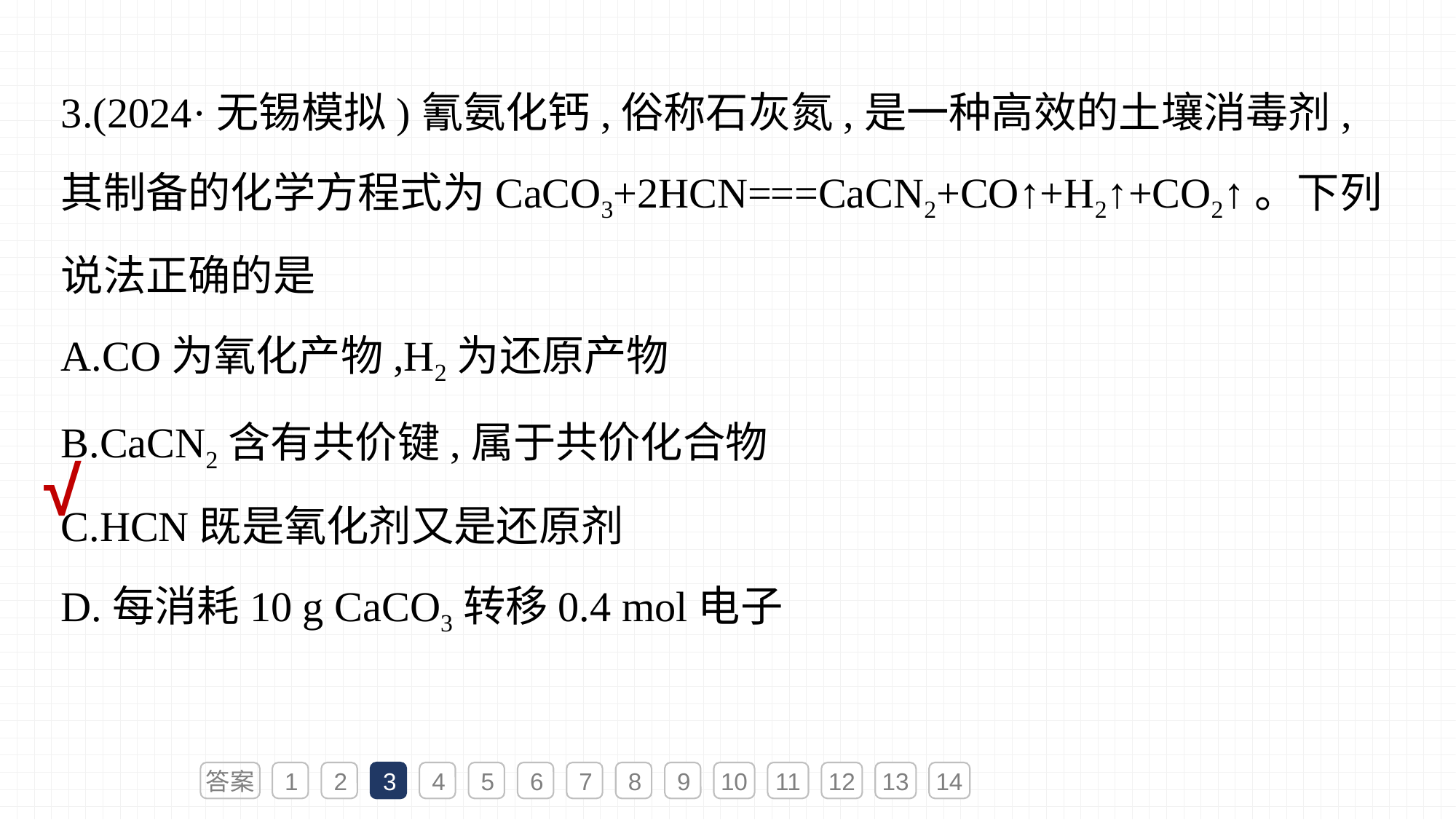

3.(2024·无锡模拟)氰氨化钙,俗称石灰氮,是一种高效的土壤消毒剂,其制备的化学方程式为CaCO3+2HCN===CaCN2+CO↑+H2↑+CO2↑。下列说法正确的是
A.CO为氧化产物,H2为还原产物
B.CaCN2含有共价键,属于共价化合物
C.HCN既是氧化剂又是还原剂
D.每消耗10 g CaCO3转移0.4 mol电子
√
答案
1
2
3
4
5
6
7
8
9
10
11
12
13
14